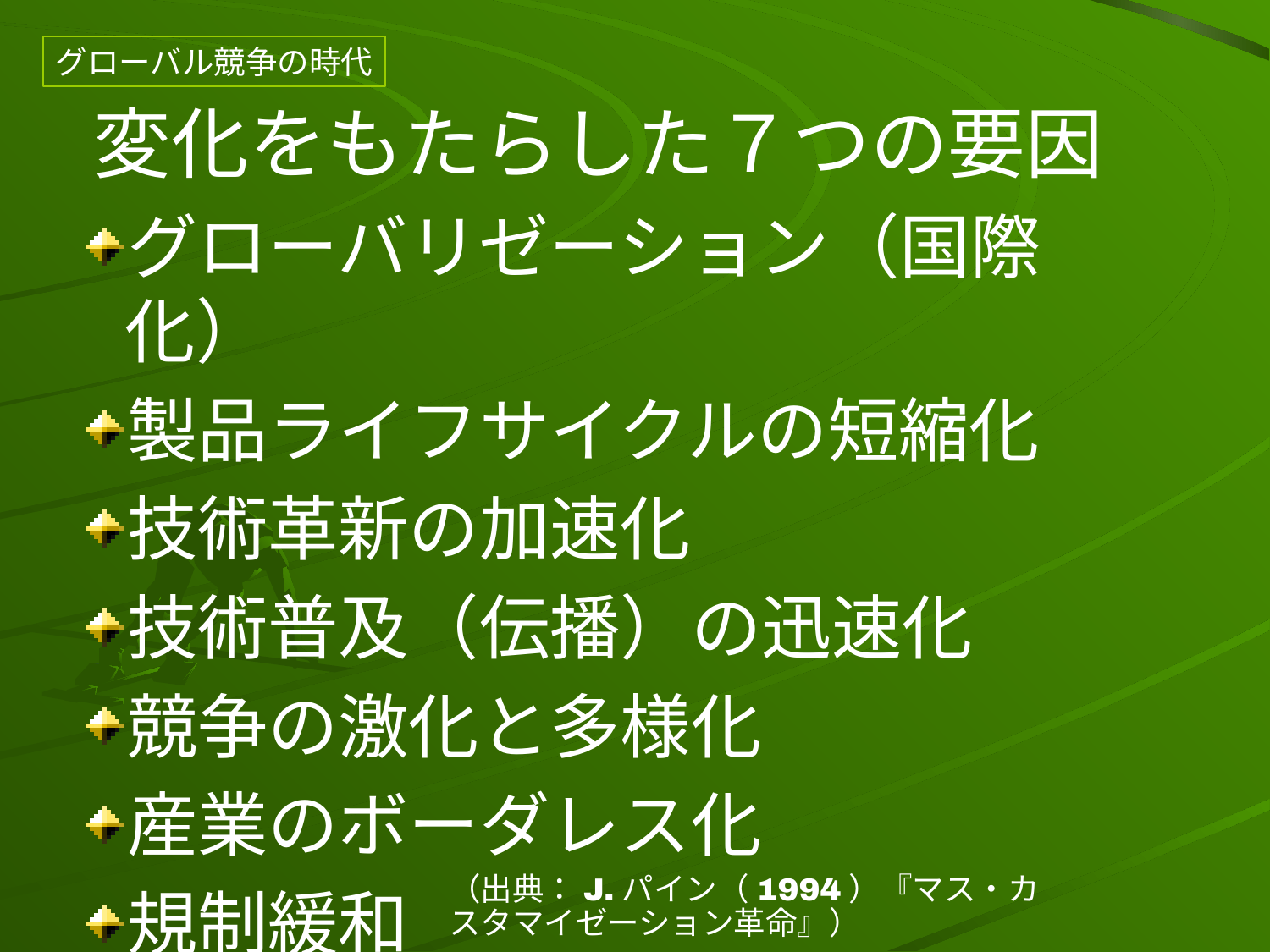

グローバル競争の時代
# 変化をもたらした７つの要因
グローバリゼーション（国際化）
製品ライフサイクルの短縮化
技術革新の加速化
技術普及（伝播）の迅速化
競争の激化と多様化
産業のボーダレス化
規制緩和
（出典：J.パイン（1994）『マス・カスタマイゼーション革命』）